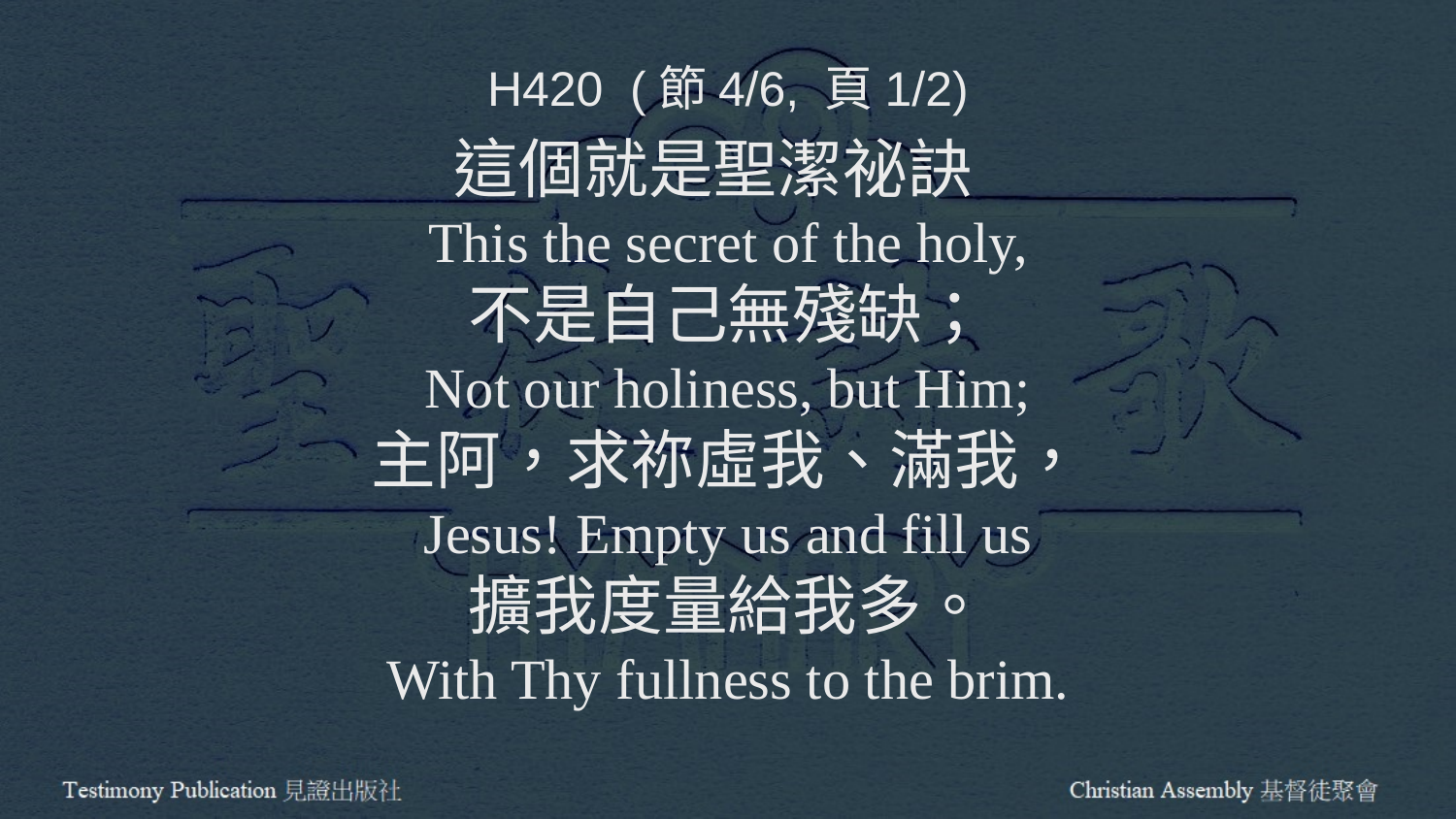

H420  (節4/6, 頁1/2)
這個就是聖潔祕訣
This the secret of the holy,
不是自己無殘缺；
Not our holiness, but Him;
主阿，求祢虛我、滿我，
Jesus! Empty us and fill us
擴我度量給我多。
With Thy fullness to the brim.